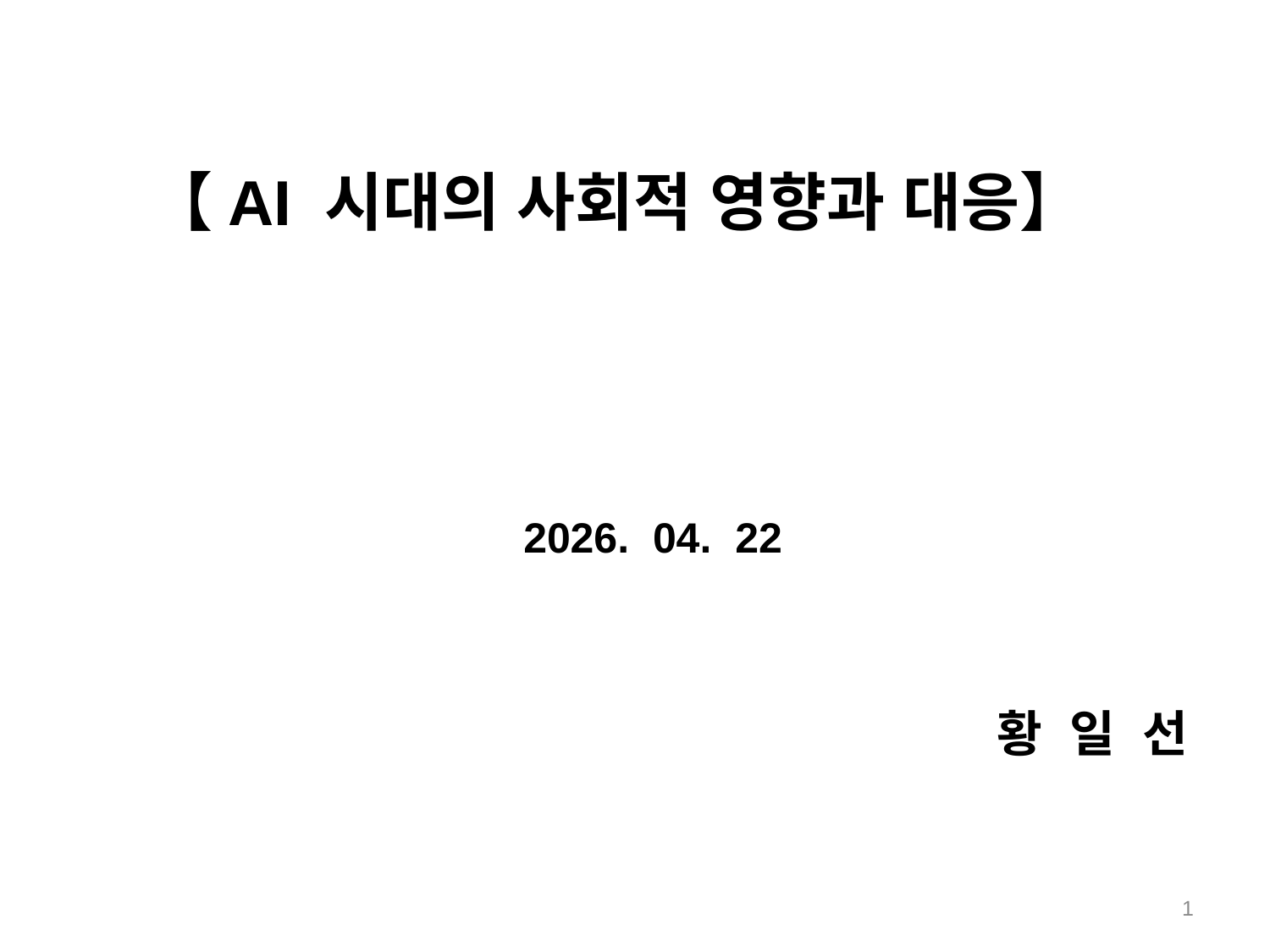

【AI 시대의 사회적 영향과 대응】
2026.  04.  22
황  일  선
1